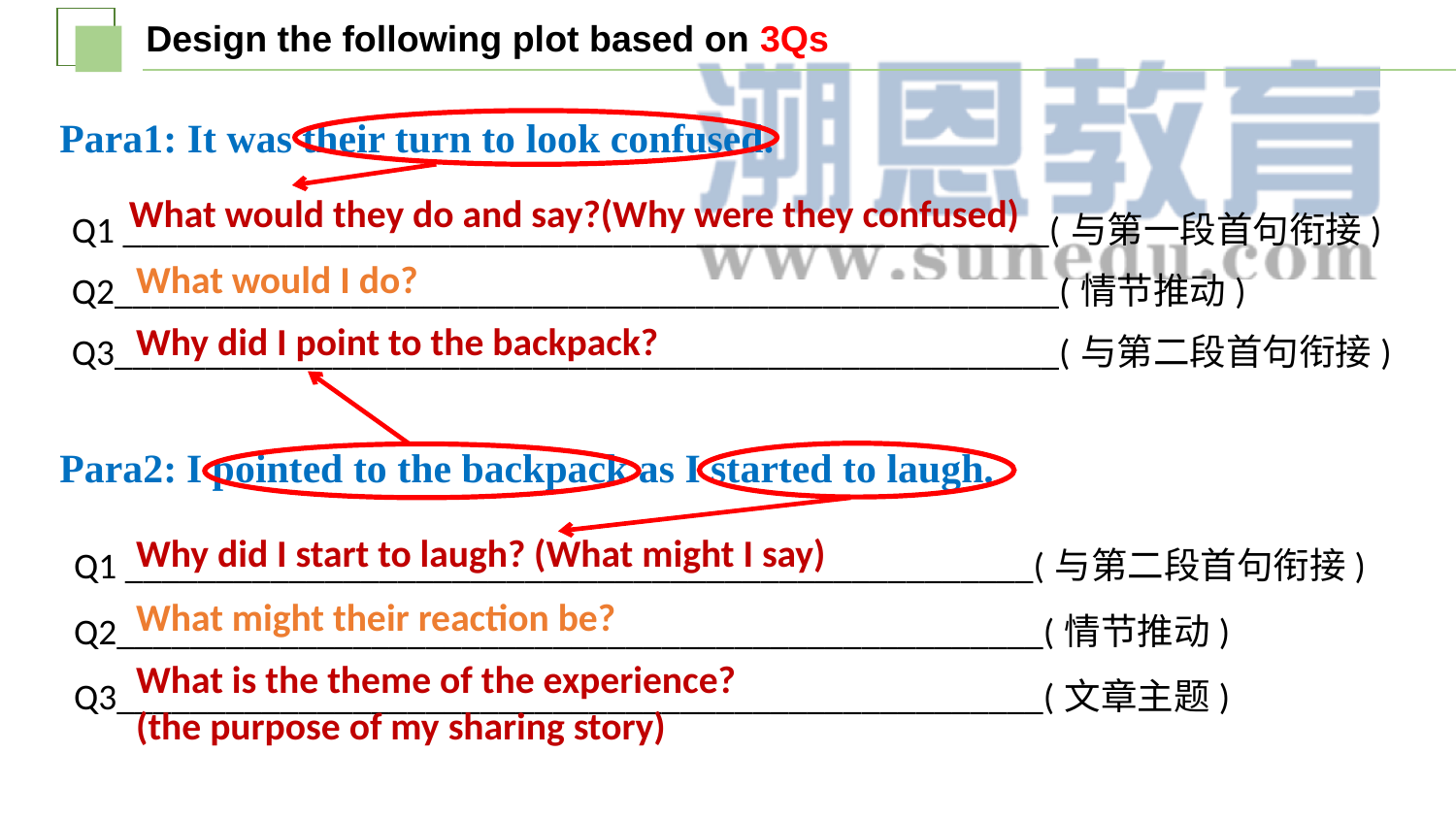

Design the following plot based on 3Qs

Para1: It was their turn to look confused.

Para2: I pointed to the backpack as I started to laugh.
Q1 ___________________________________________________(与第一段首句衔接)
Q2____________________________________________________(情节推动)
Q3____________________________________________________(与第二段首句衔接)
What would they do and say?(Why were they confused)
What would I do?
Why did I point to the backpack?

Q1 __________________________________________________(与第二段首句衔接)
Q2___________________________________________________(情节推动)
Q3___________________________________________________(文章主题)
Why did I start to laugh? (What might I say)
What might their reaction be?
What is the theme of the experience?
(the purpose of my sharing story)